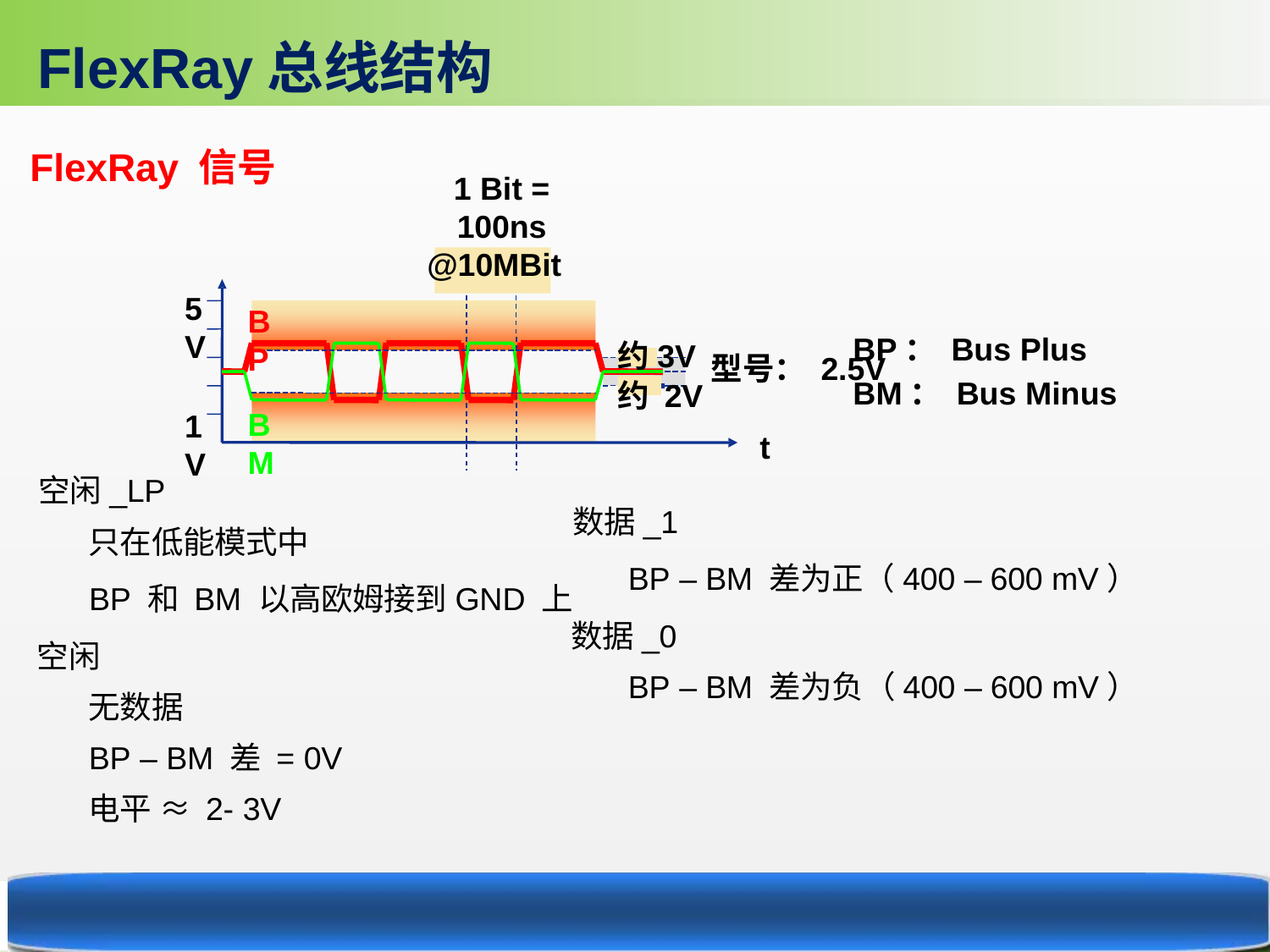

FlexRay总线结构
FlexRay 信号
1 Bit = 100ns
@10MBit

5V

BP

       BP： Bus Plus
型号： 2.5V
       BM： Bus Minus

t

约3V

约 2V

BM
1V

空闲_LP

只在低能模式中
BP 和 BM 以高欧姆接到GND 上
空闲

无数据

BP – BM 差 = 0V

电平 ≈ 2- 3V
数据_1
BP – BM 差为正（400 – 600 mV）
数据_0

BP – BM 差为负（400 – 600 mV）